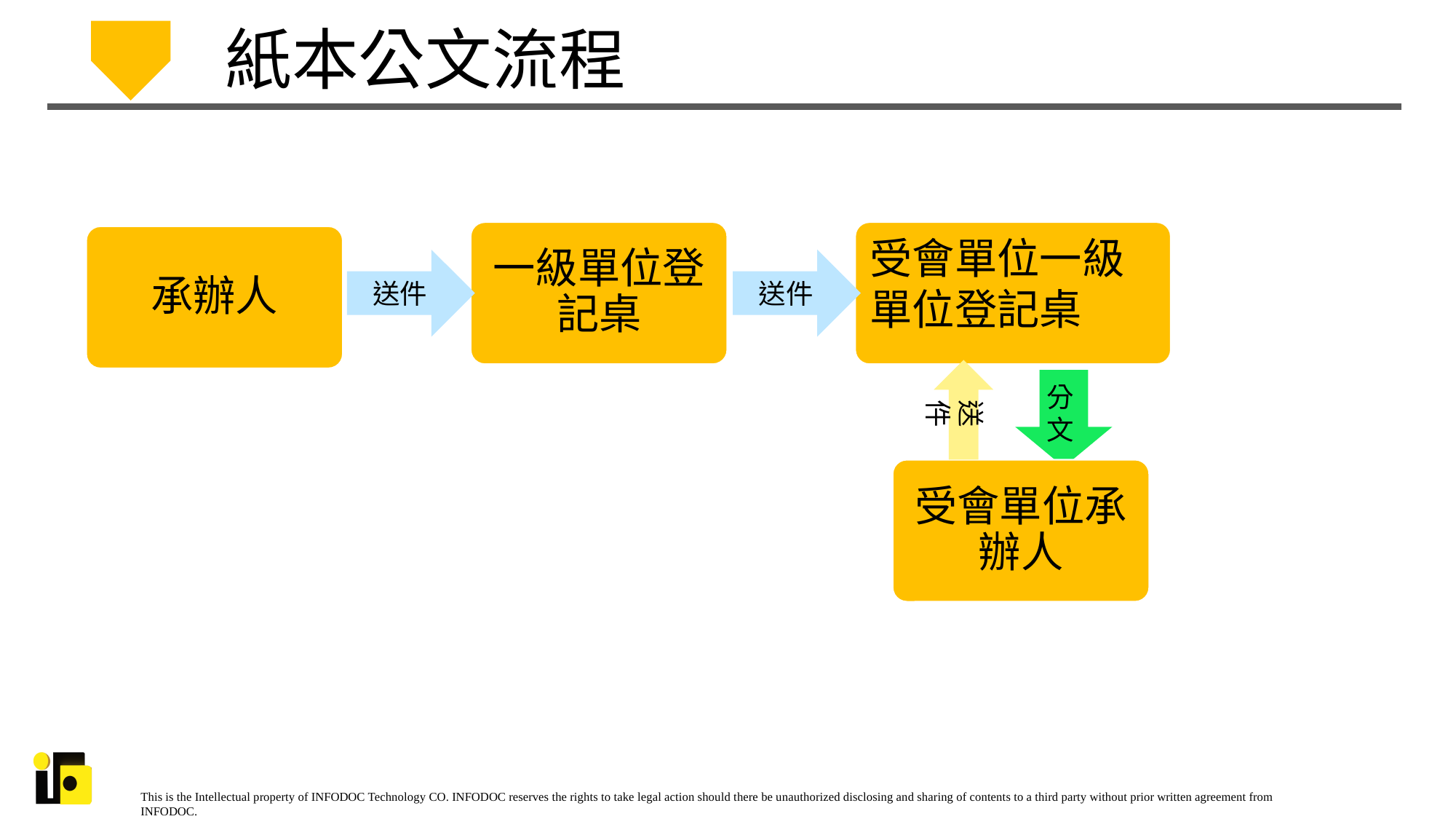

# 紙本公文流程
受會單位一級單位登記桌

一級單位登記桌

承辦人
送件
送件

分文
送件
送回承辦人

受會單位承辦人